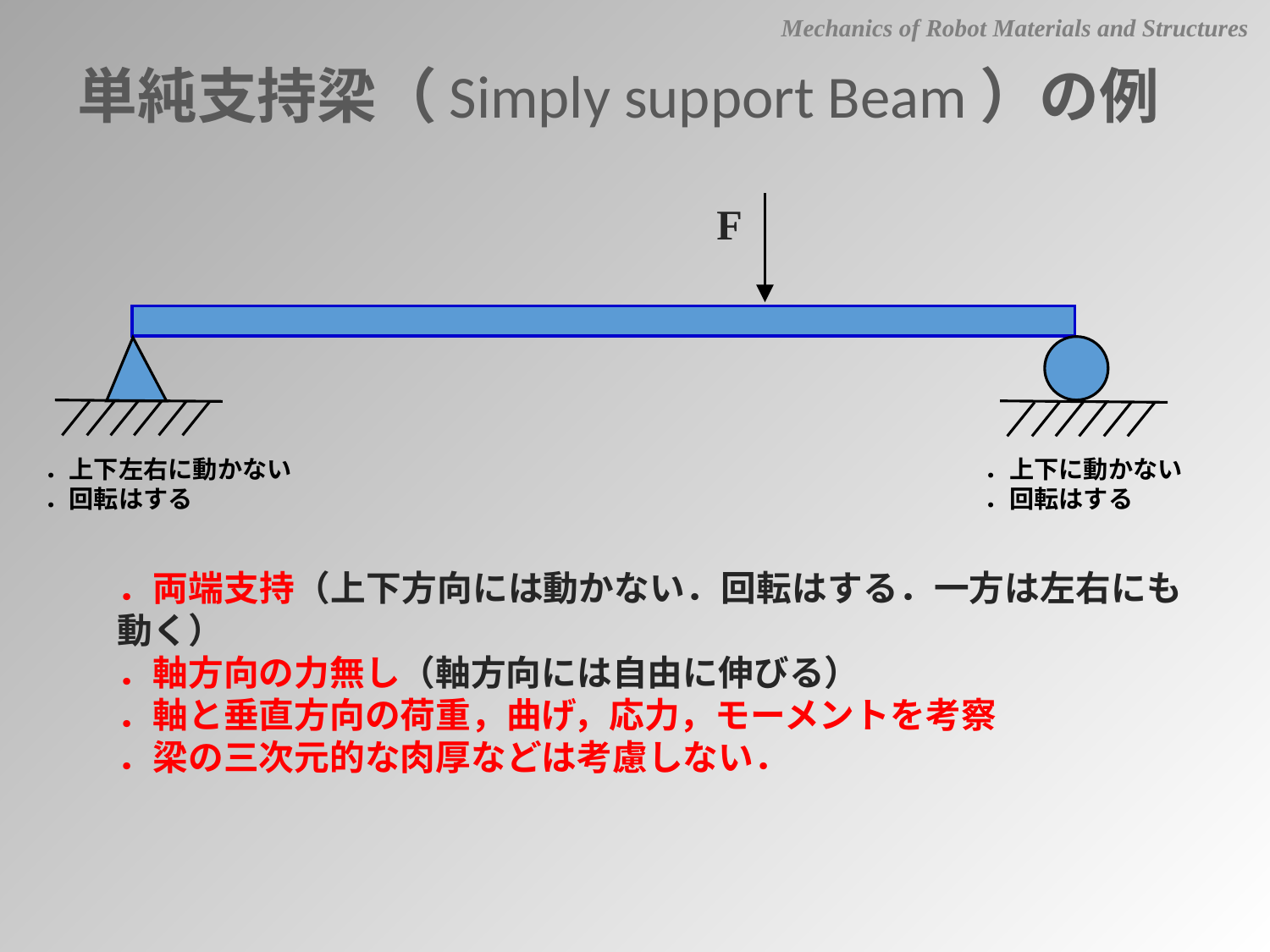

Mechanics of Robot Materials and Structures
単純支持梁（Simply support Beam）の例
F

．上下左右に動かない
．回転はする
．上下に動かない
．回転はする
．両端支持（上下方向には動かない．回転はする．一方は左右にも動く）
．軸方向の力無し（軸方向には自由に伸びる）
．軸と垂直方向の荷重，曲げ，応力，モーメントを考察
．梁の三次元的な肉厚などは考慮しない．